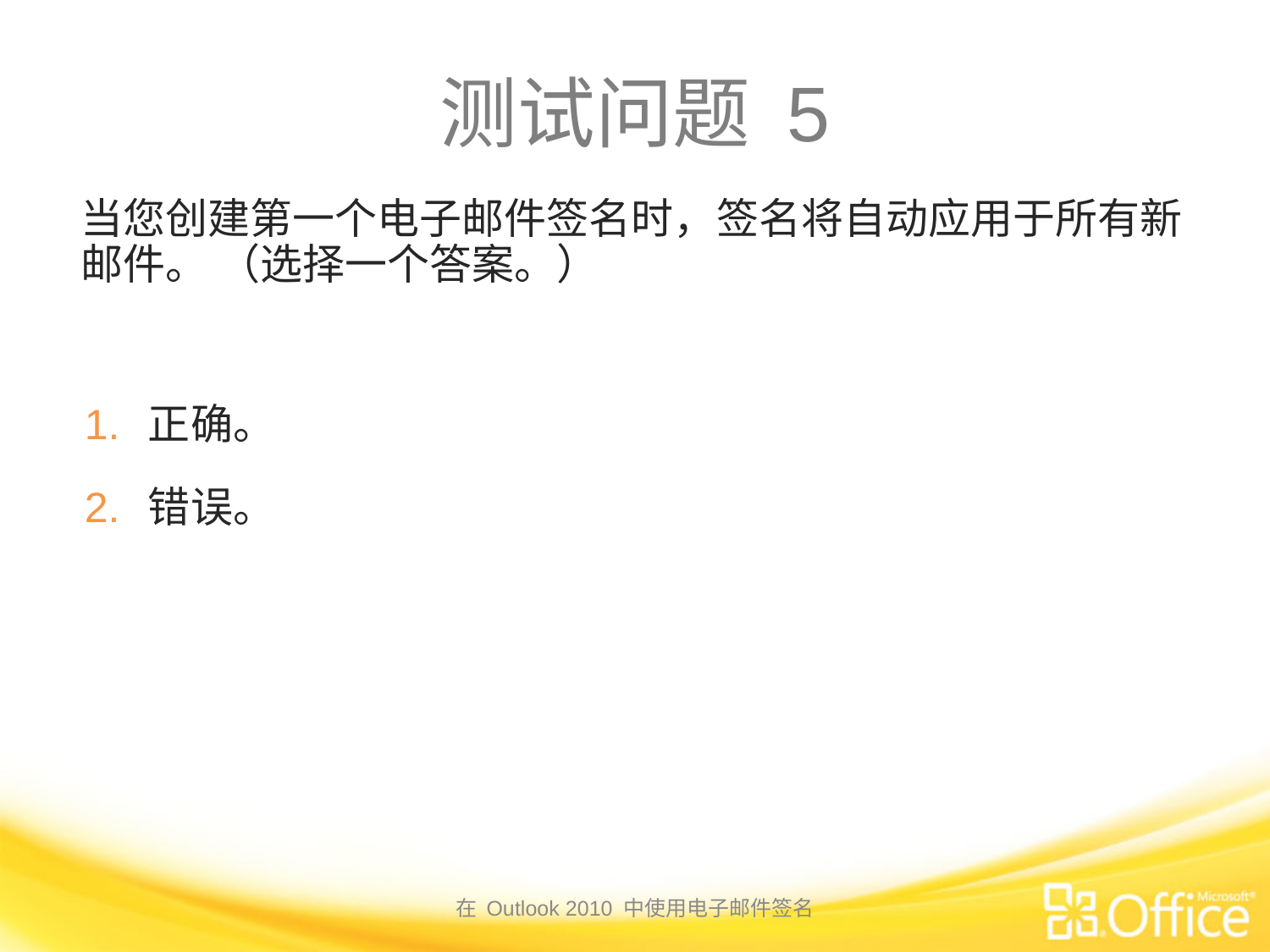

# 测试问题 5
当您创建第一个电子邮件签名时，签名将自动应用于所有新邮件。 （选择一个答案。）
正确。
错误。
在 Outlook 2010 中使用电子邮件签名